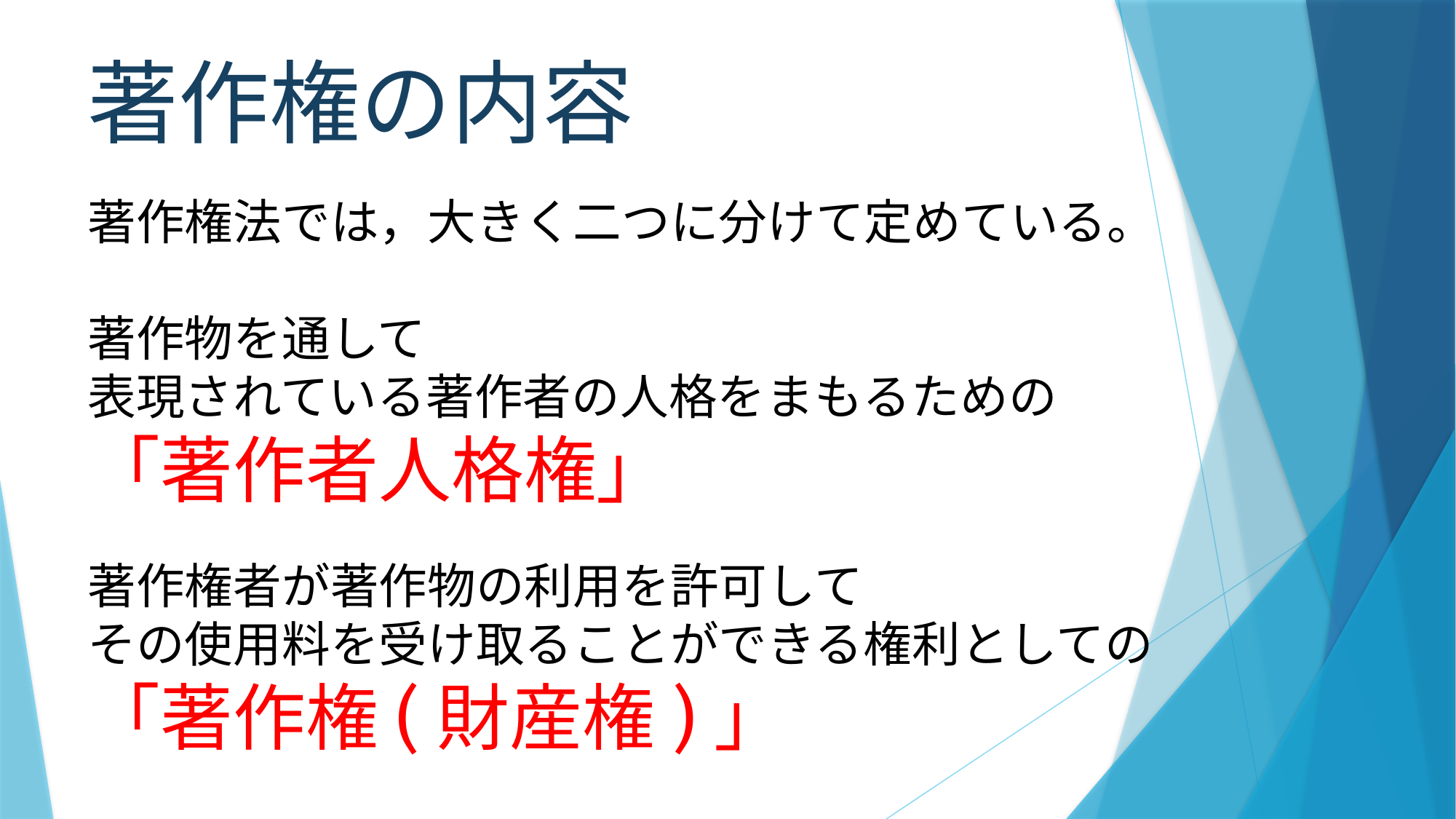

著作権の内容

著作権法では，大きく二つに分けて定めている。

著作物を通して
表現されている著作者の人格をまもるための
「著作者人格権」

著作権者が著作物の利用を許可して
その使用料を受け取ることができる権利としての
「著作権(財産権)」